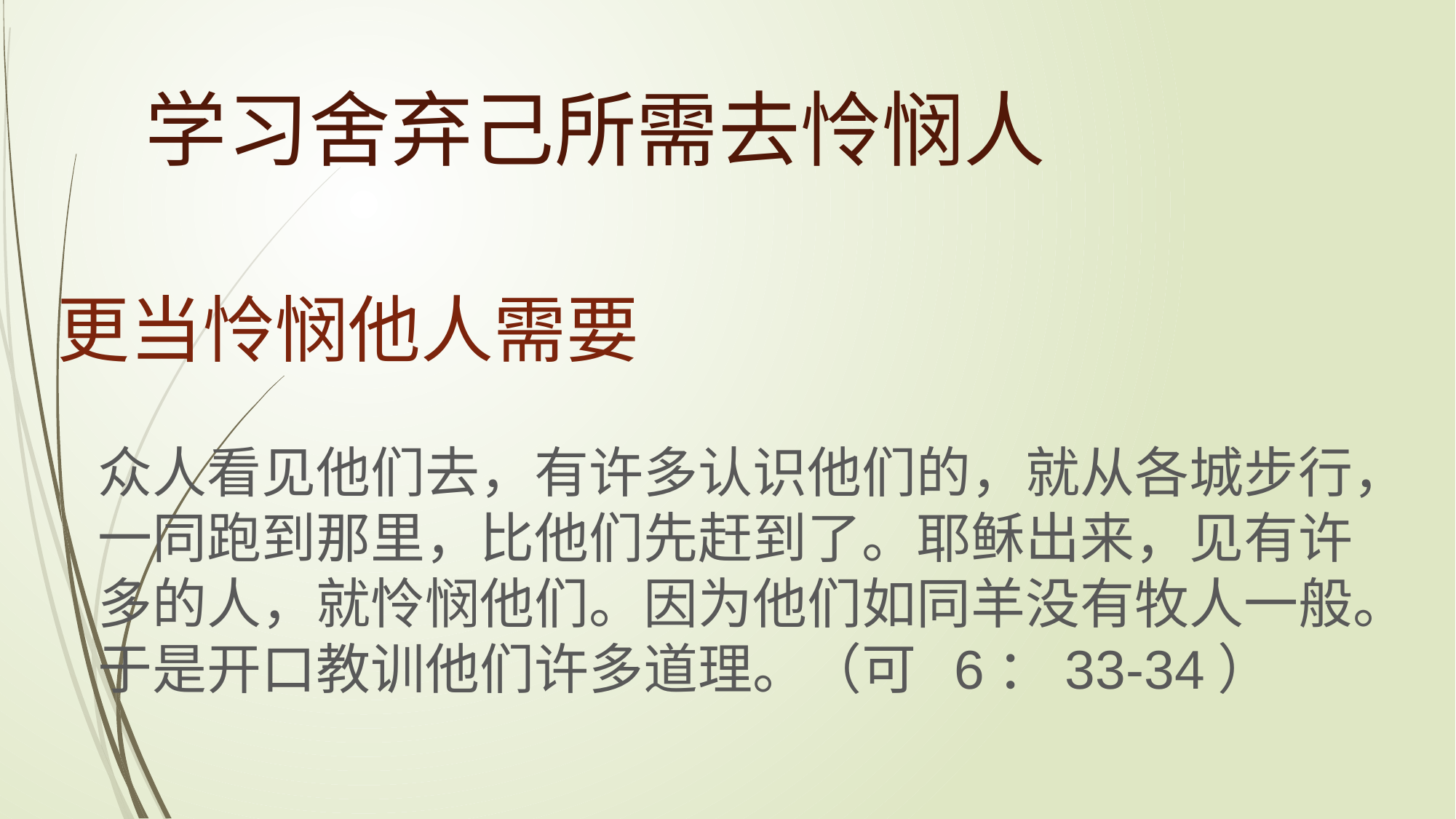

# 学习舍弃己所需去怜悯人
更当怜悯他人需要

众人看见他们去，有许多认识他们的，就从各城步行，一同跑到那里，比他们先赶到了。耶稣出来，见有许多的人，就怜悯他们。因为他们如同羊没有牧人一般。于是开口教训他们许多道理。（可  6：33-34）